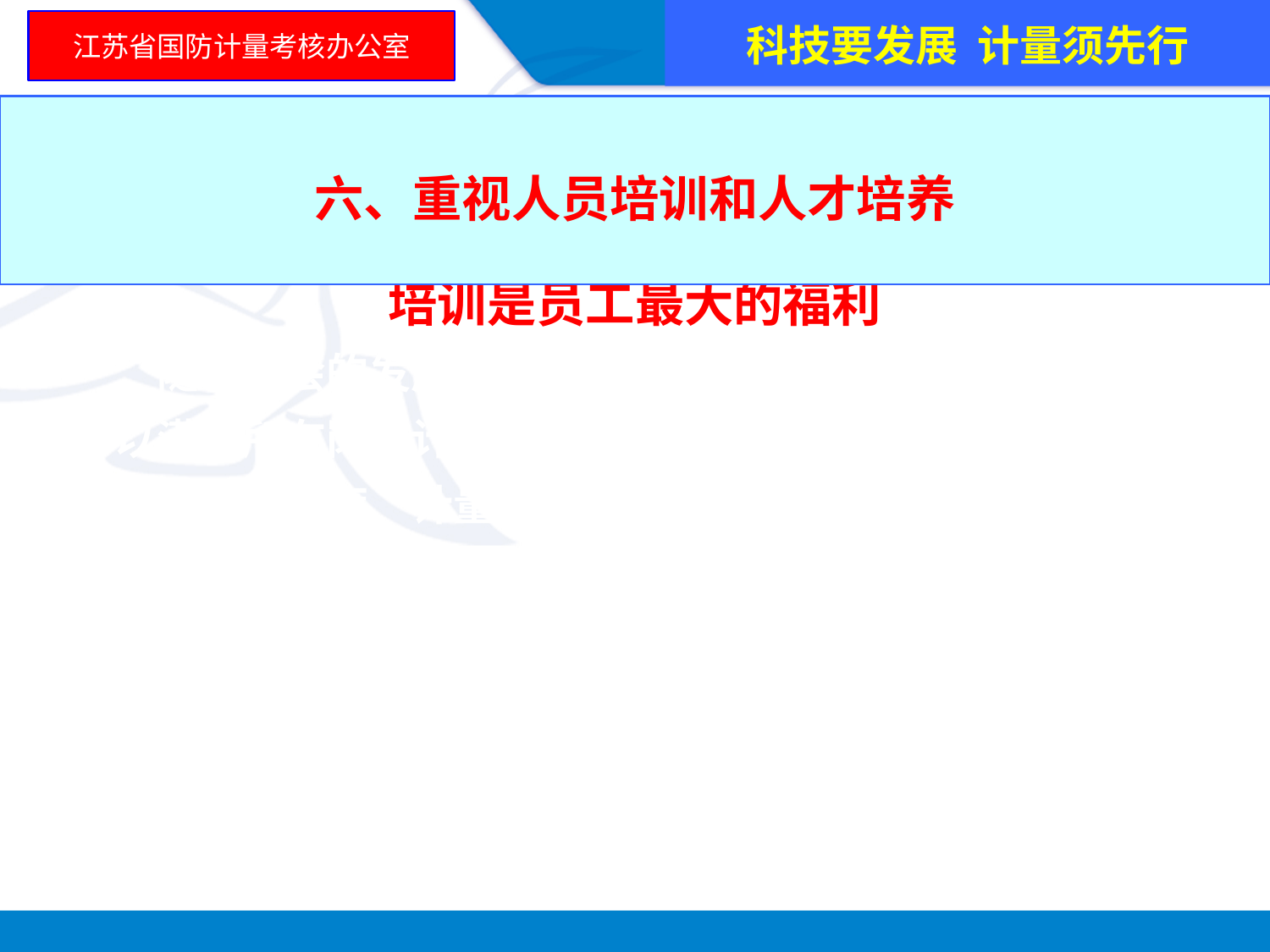

科技要发展  计量须先行
江苏省国防计量考核办公室
六、重视人员培训和人才培养

培训是员工最大的福利
      随着社会的发展和技术的进步，计量人员要及时进行知识更新，以满足所在岗位计量技术和计量保障的需要，进一步掌握法律法规和规章制度、计量技术规范、计量新技术、新管理等要求。
      为计量人员提供进修和培训的机会是各单位应尽的义务，保证他们专业知识和整体素质的提高，留住人才是单位的根本，计量人员五年内应有参加岗位继续教育培训的机会。